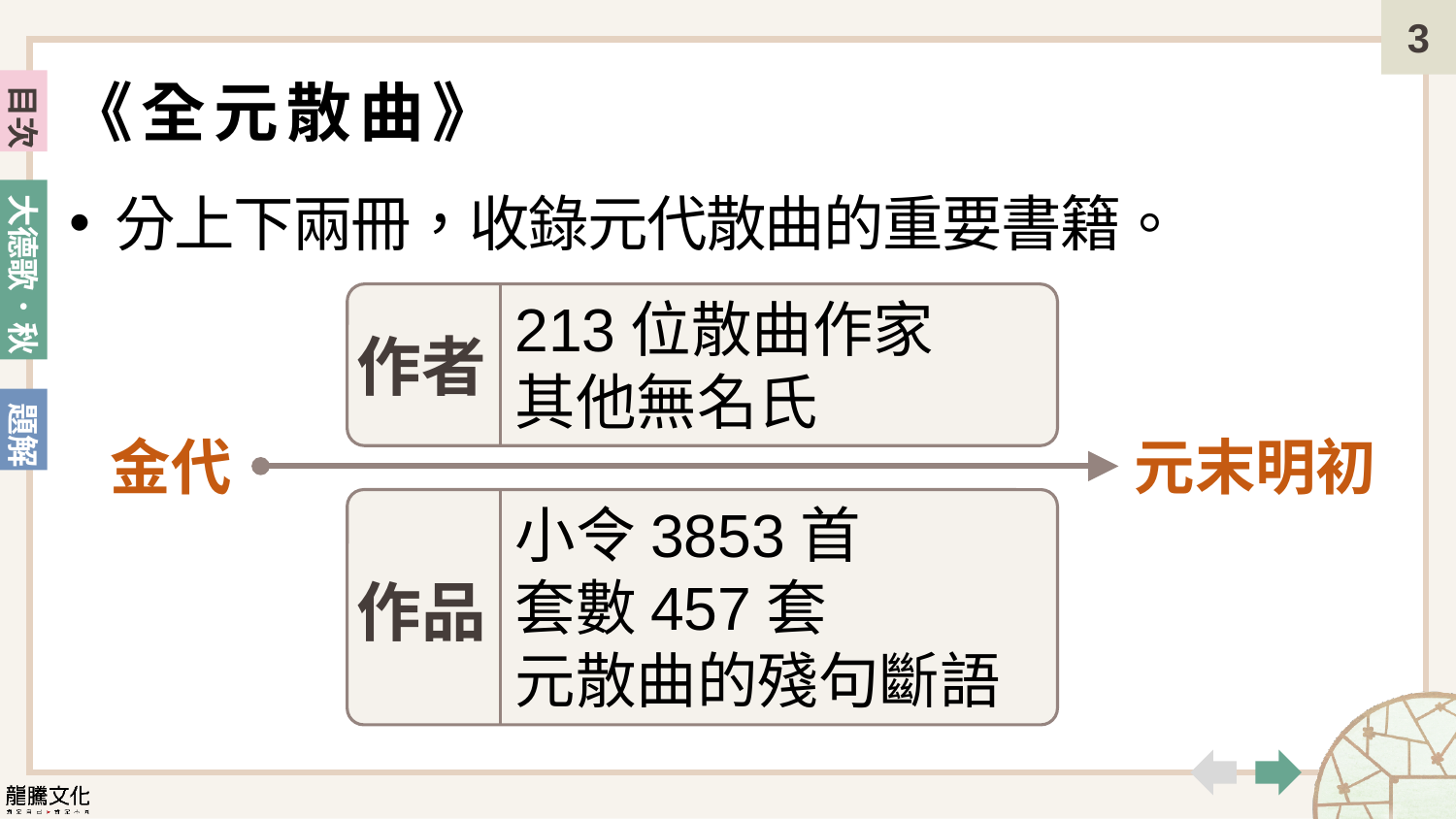

《全元散曲》
分上下兩冊，收錄元代散曲的重要書籍。

213位散曲作家
其他無名氏
作者
金代
元末明初

小令3853首
套數457套
元散曲的殘句斷語
作品